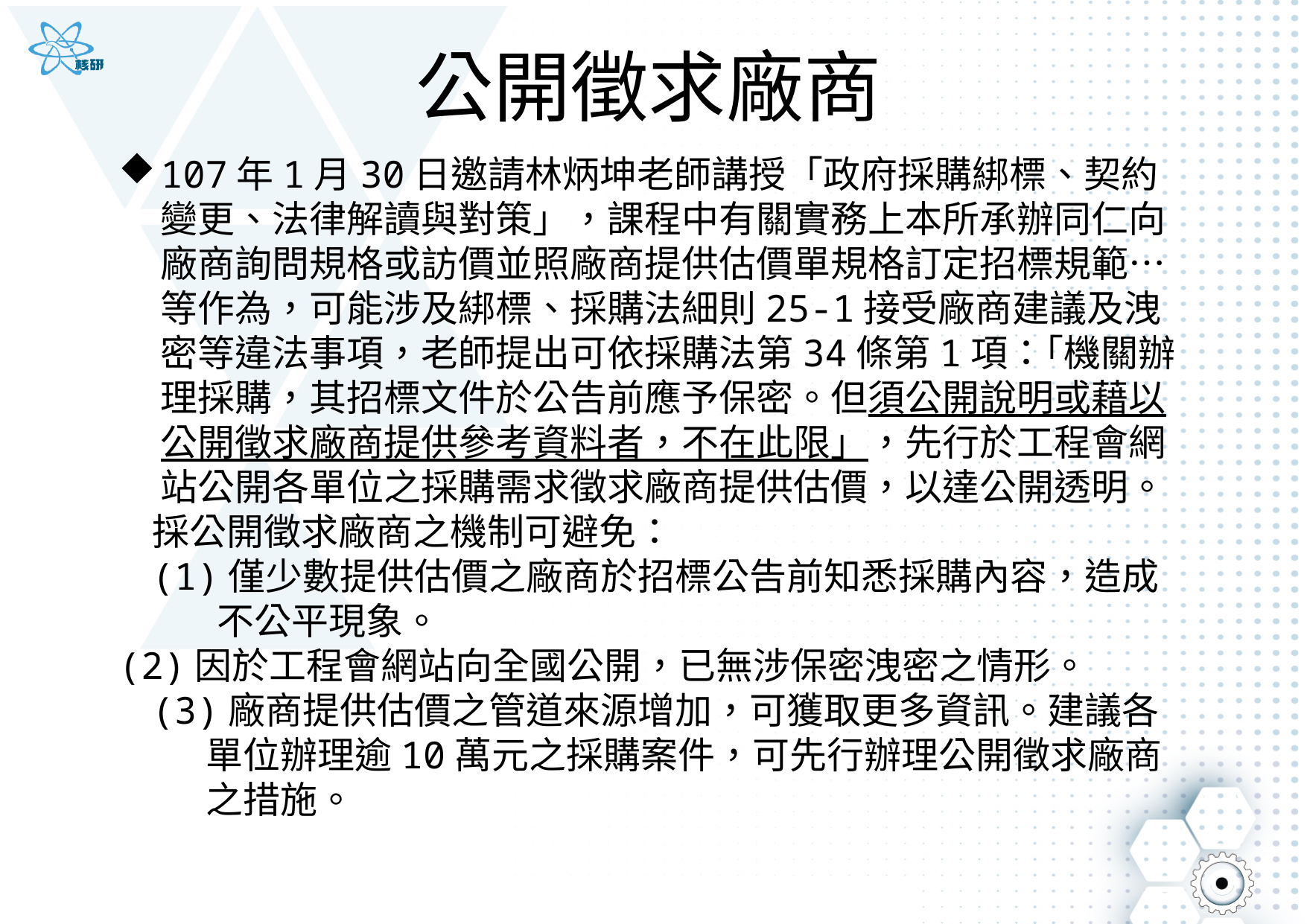

# 公開徵求廠商
107年1月30日邀請林炳坤老師講授「政府採購綁標、契約變更、法律解讀與對策」，課程中有關實務上本所承辦同仁向廠商詢問規格或訪價並照廠商提供估價單規格訂定招標規範…等作為，可能涉及綁標、採購法細則25-1接受廠商建議及洩密等違法事項，老師提出可依採購法第34條第1項：｢機關辦理採購，其招標文件於公告前應予保密。但須公開說明或藉以公開徵求廠商提供參考資料者，不在此限」，先行於工程會網站公開各單位之採購需求徵求廠商提供估價，以達公開透明。
採公開徵求廠商之機制可避免：
(1)僅少數提供估價之廠商於招標公告前知悉採購內容，造成不公平現象。
(2)因於工程會網站向全國公開，已無涉保密洩密之情形。
(3)廠商提供估價之管道來源增加，可獲取更多資訊。建議各單位辦理逾10萬元之採購案件，可先行辦理公開徵求廠商之措施。